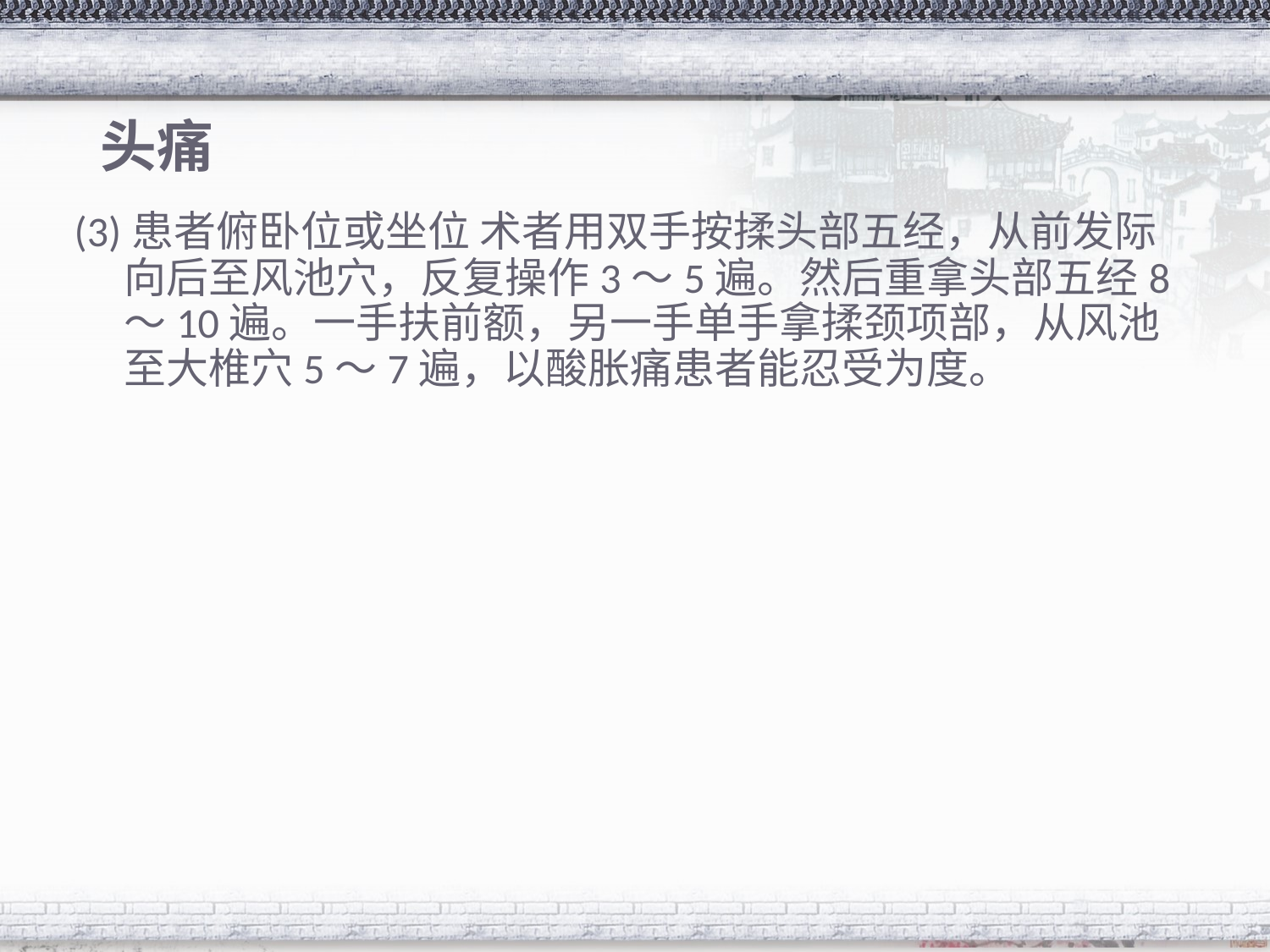

# 头痛
(3)患者俯卧位或坐位 术者用双手按揉头部五经，从前发际向后至风池穴，反复操作3～5遍。然后重拿头部五经8～10遍。一手扶前额，另一手单手拿揉颈项部，从风池至大椎穴5～7遍，以酸胀痛患者能忍受为度。